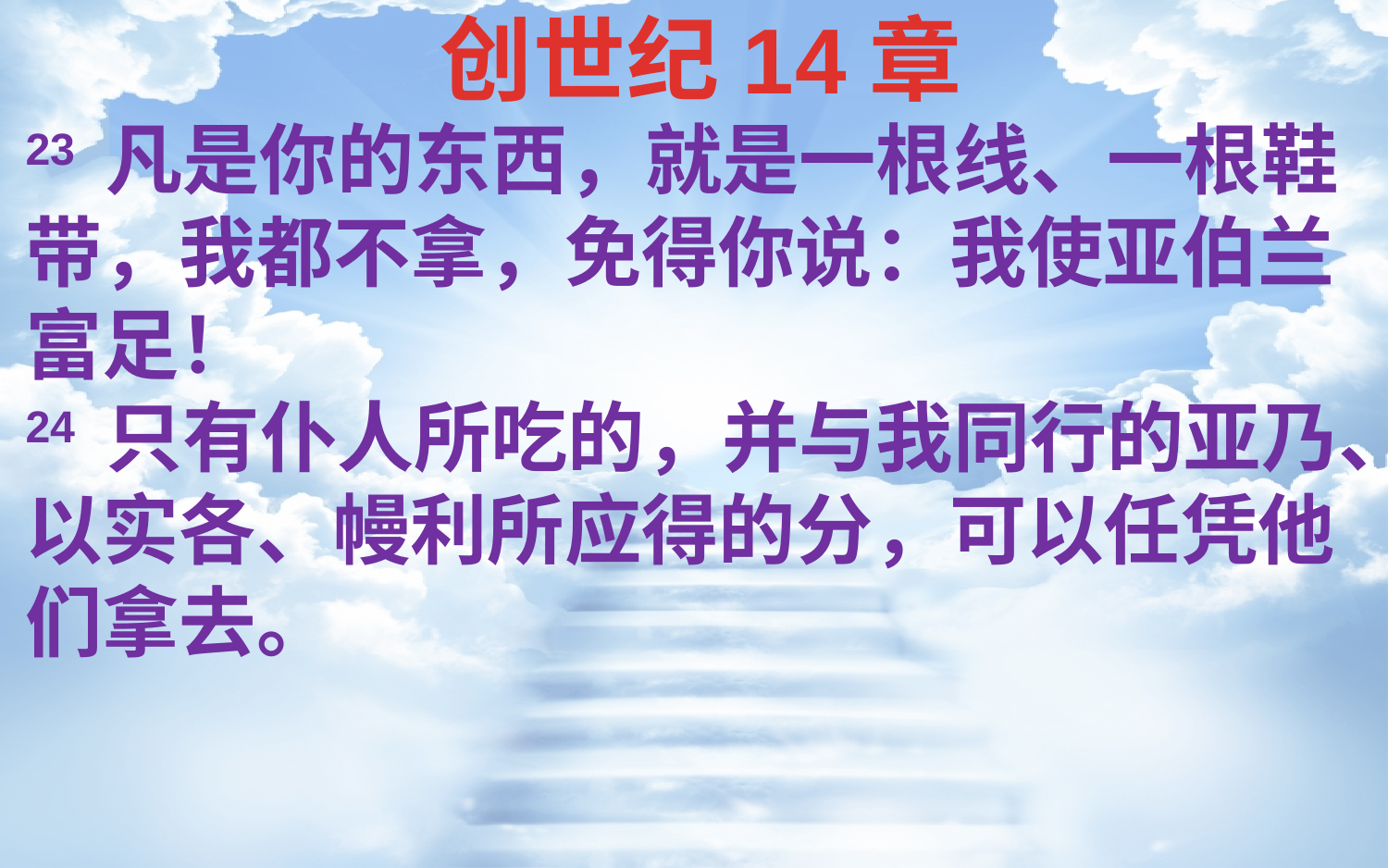

创世纪14章
23 凡是你的东西，就是一根线、一根鞋带，我都不拿，免得你说：我使亚伯兰富足！
24 只有仆人所吃的，并与我同行的亚乃、以实各、幔利所应得的分，可以任凭他们拿去。